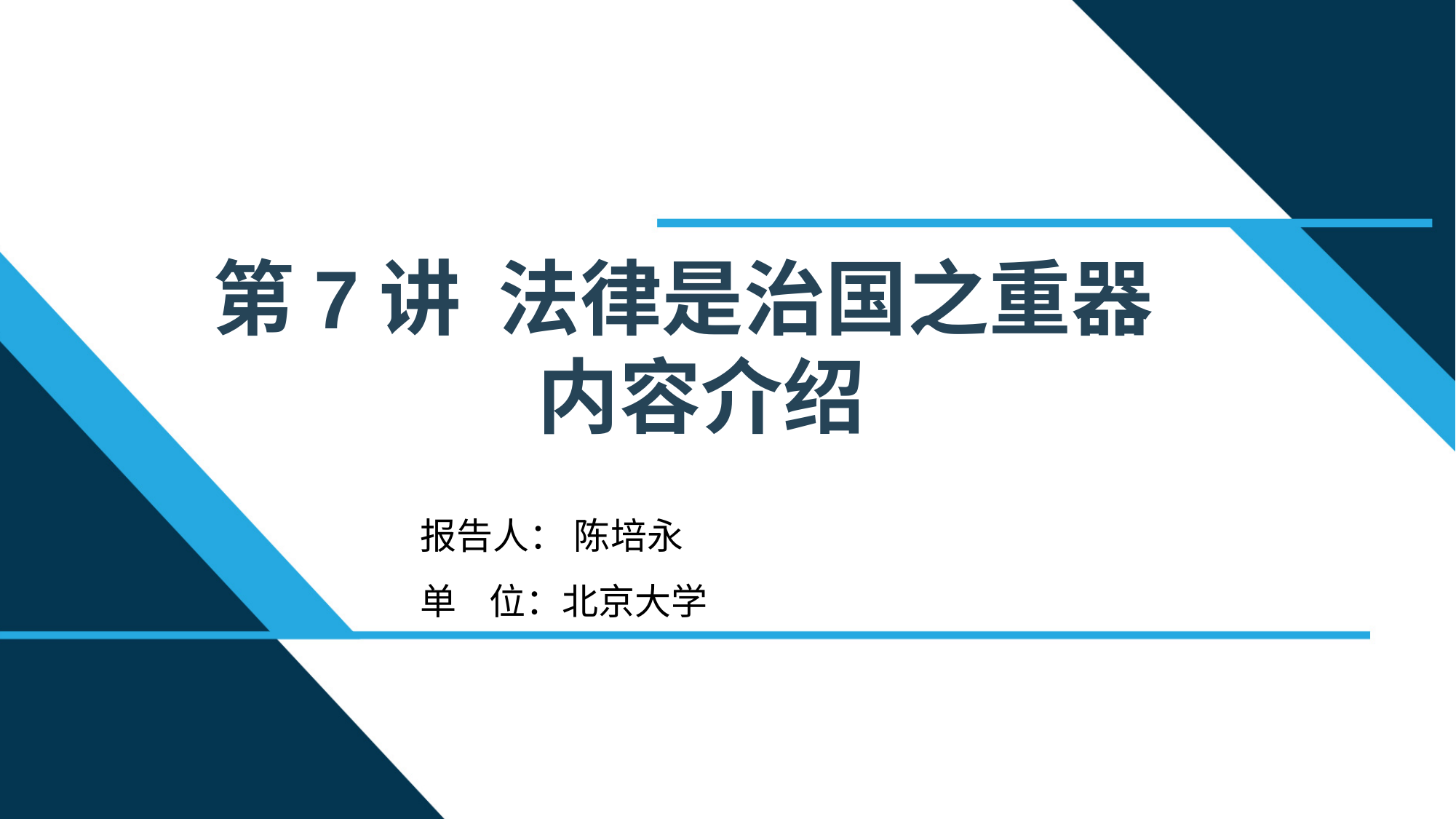

第7讲  法律是治国之重器
内容介绍
报告人： 陈培永
单    位：北京大学